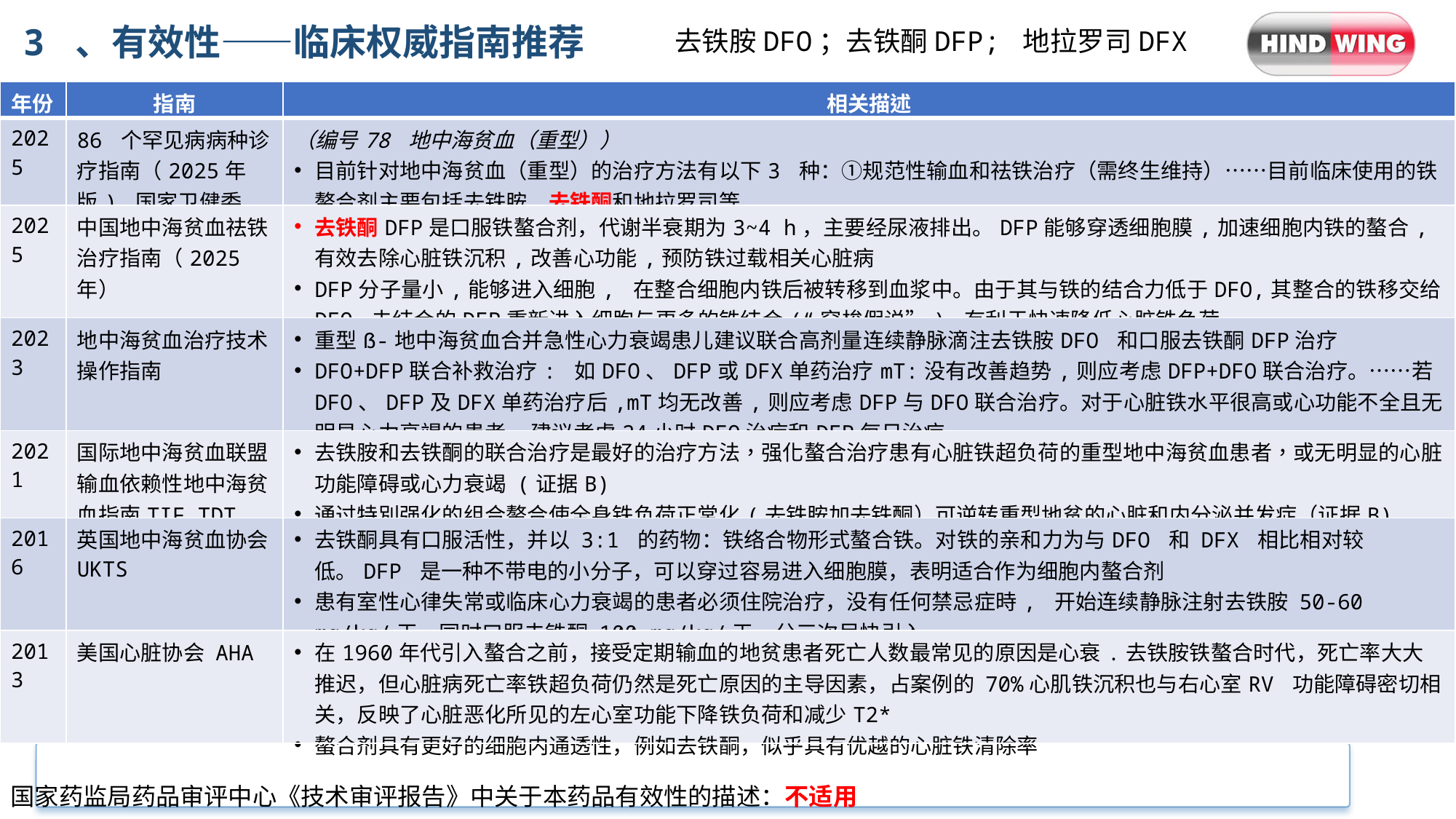

3 、有效性——临床权威指南推荐
去铁胺DFO；去铁酮DFP; 地拉罗司DFX
| 年份 | 指南 | 相关描述 |
| --- | --- | --- |
| 2025 | 86 个罕见病病种诊疗指南（2025年版),国家卫健委 | （编号78 地中海贫血（重型）） 目前针对地中海贫血（重型）的治疗方法有以下3 种：①规范性输血和祛铁治疗（需终生维持）……目前临床使用的铁螯合剂主要包括去铁胺、去铁酮和地拉罗司等。 |
| 2025 | 中国地中海贫血祛铁治疗指南（2025 年） | 去铁酮DFP是口服铁螯合剂，代谢半衰期为3~4 h，主要经尿液排出。DFP能够穿透细胞膜,加速细胞内铁的螯合,有效去除心脏铁沉积,改善心功能,预防铁过载相关心脏病 DFP分子量小,能够进入细胞, 在整合细胞内铁后被转移到血浆中。由于其与铁的结合力低于DFO,其整合的铁移交给DFO,未结合的DFP重新进入细胞与更多的铁结合(“穿梭假说”),有利于快速降低心脏铁负荷 |
| 2023 | 地中海贫血治疗技术操作指南 | 重型ẞ-地中海贫血合并急性心力衰竭患儿建议联合高剂量连续静脉滴注去铁胺DFO 和口服去铁酮DFP治疗 DFO+DFP联合补救治疗: 如DFO、DFP或DFX单药治疗mT:没有改善趋势,则应考虑DFP+DFO联合治疗。……若DFO、DFP及DFX单药治疗后,mT均无改善,则应考虑DFP与DFO联合治疗。对于心脏铁水平很高或心功能不全且无明显心力衰竭的患者,建议考虑24小时DFO治疗和DFP每日治疗 |
| 2021 | 国际地中海贫血联盟输血依赖性地中海贫血指南TIF TDT | 去铁胺和去铁酮的联合治疗是最好的治疗方法，强化螯合治疗患有心脏铁超负荷的重型地中海贫血患者，或无明显的心脏功能障碍或心力衰竭 (证据B) 通过特別强化的组合螯合使全身铁负荷正常化(去铁胺加去铁酮）可逆转重型地贫的心脏和内分泌并发症（证据B) |
| 2016 | 英国地中海贫血协会 UKTS | 去铁酮具有口服活性，并以 3:1 的药物：铁络合物形式螯合铁。对铁的亲和力为与DFO 和 DFX 相比相对较低。DFP 是一种不带电的小分子，可以穿过容易进入细胞膜，表明适合作为细胞内螯合剂 患有室性心律失常或临床心力衰竭的患者必须住院治疗，没有任何禁忌症時, 开始连续静脉注射去铁胺 50-60 mg/kg/天，同时口服去铁酮 100 mg/kg/天，分三次尽快引入。 |
| 2013 | 美国心脏协会 AHA | 在1960年代引入螯合之前，接受定期输血的地贫患者死亡人数最常见的原因是心衰.去铁胺铁螯合时代，死亡率大大推迟，但心脏病死亡率铁超负荷仍然是死亡原因的主导因素，占案例的 70%心肌铁沉积也与右心室RV 功能障碍密切相关，反映了心脏恶化所见的左心室功能下降铁负荷和减少T2\* 螯合剂具有更好的细胞内通透性，例如去铁酮，似乎具有优越的心脏铁清除率 |

国家药监局药品审评中心《技术审评报告》中关于本药品有效性的描述：不适用